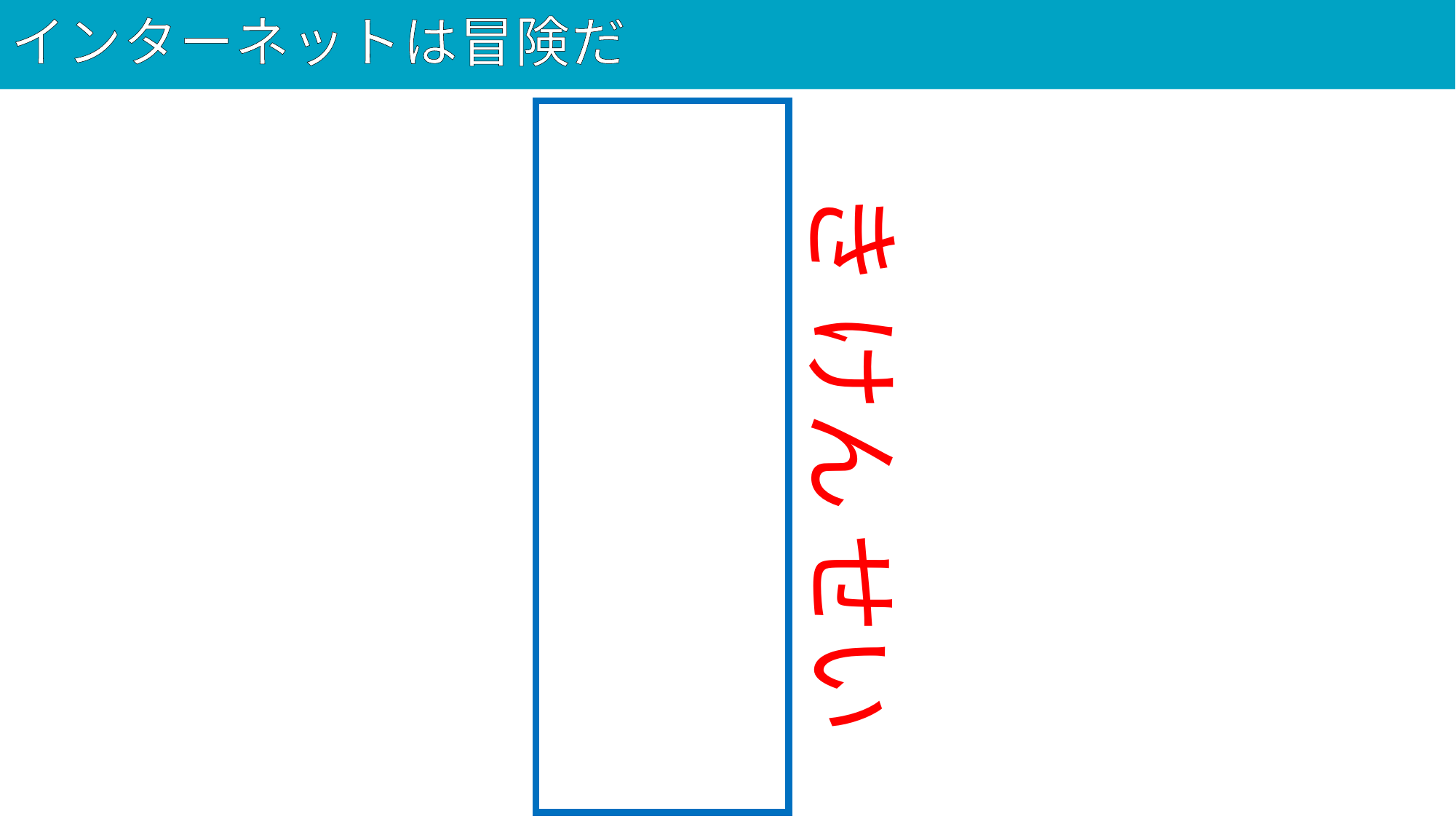

# インターネットは冒険だ
40

危険性
き けん せい